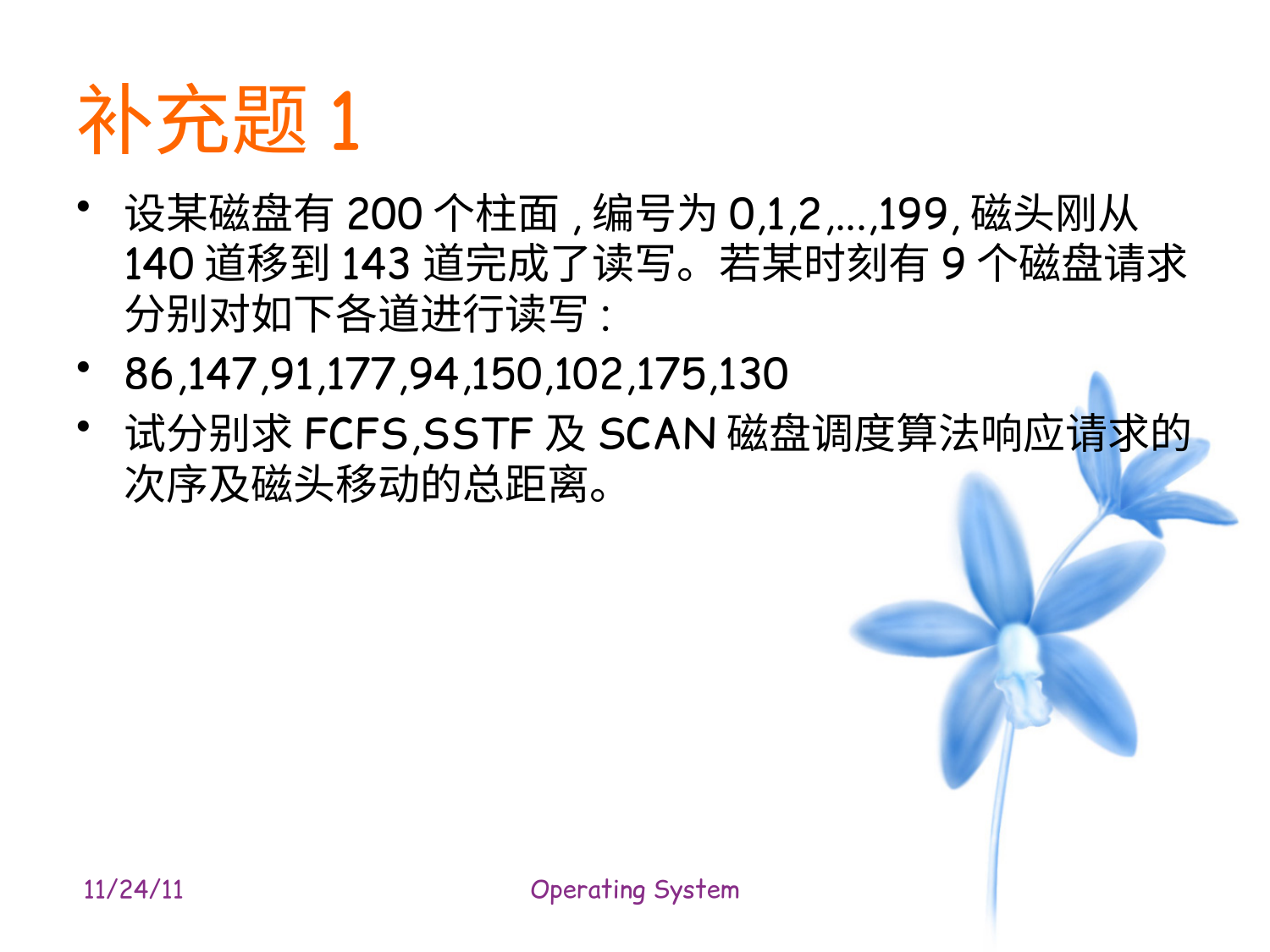

# 补充题1
设某磁盘有200个柱面,编号为0,1,2,...,199,磁头刚从140道移到143道完成了读写。若某时刻有9个磁盘请求分别对如下各道进行读写:
86,147,91,177,94,150,102,175,130
试分别求FCFS,SSTF及SCAN磁盘调度算法响应请求的次序及磁头移动的总距离。

 11/24/11

Operating System